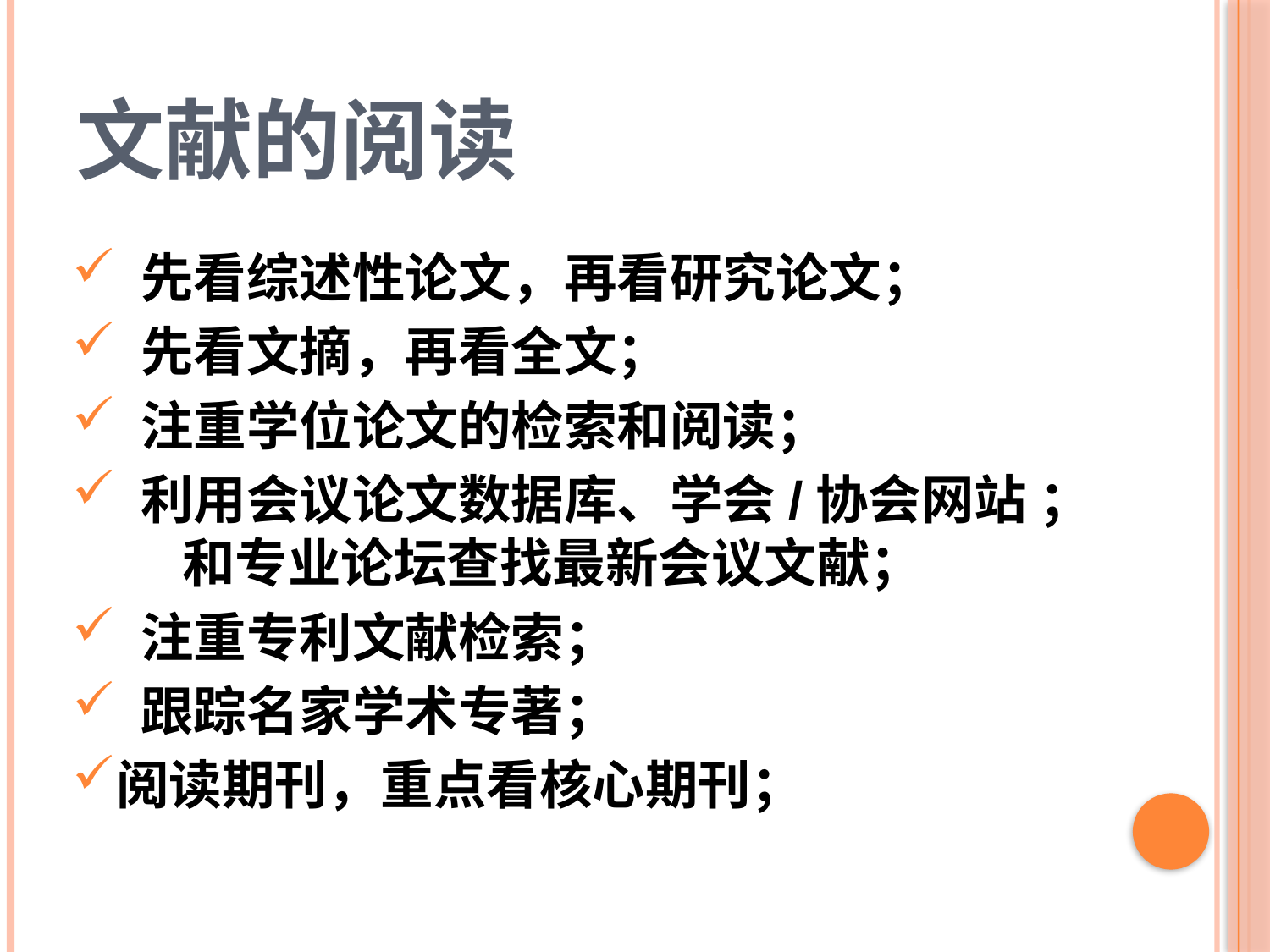

文献的阅读
 先看综述性论文，再看研究论文；
 先看文摘，再看全文；
 注重学位论文的检索和阅读；
 利用会议论文数据库、学会/协会网站 ；        和专业论坛查找最新会议文献；
 注重专利文献检索；
 跟踪名家学术专著；
阅读期刊，重点看核心期刊；